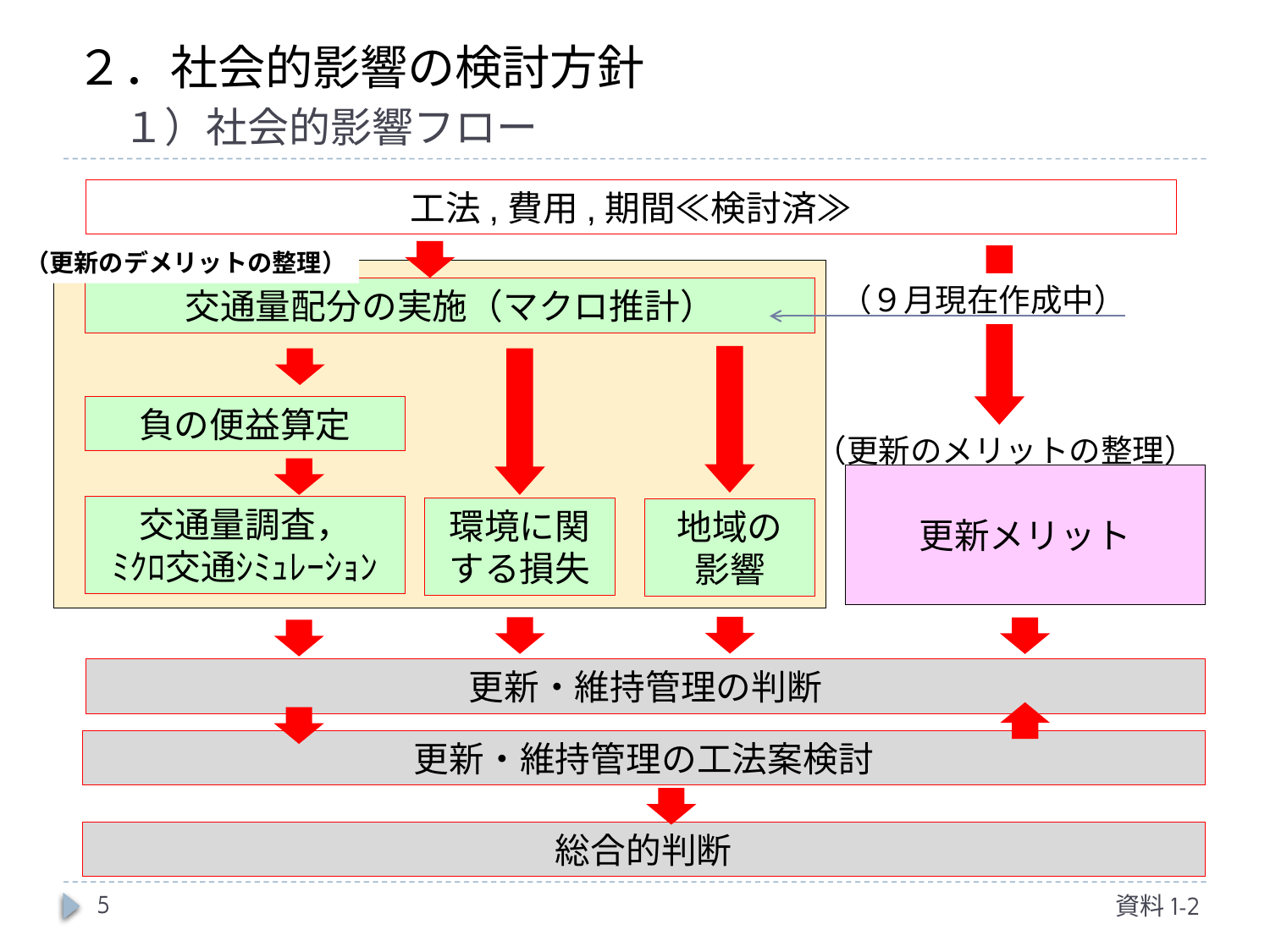

# ２．社会的影響の検討方針 　１）社会的影響フロー
≪社会的影響の検討項目≫
工法,費用,期間≪検討済≫
（更新のデメリットの整理）

①走行時間による損失
②走行経費による損失
③交通事故に関する損失
費用便益分析マニュアル

（９月現在作成中）
交通量配分の実施（マクロ推計）

負の便益算定
（更新のメリットの整理）

更新メリット

交通量調査，
ﾐｸﾛ交通ｼﾐｭﾚｰｼｮﾝ
環境に関
する損失
地域の
影響
④環境に関する損失
⑤規制時の渋滞状況

更新・維持管理の判断

更新・維持管理の工法案検討

総合的判断
5
資料1-2